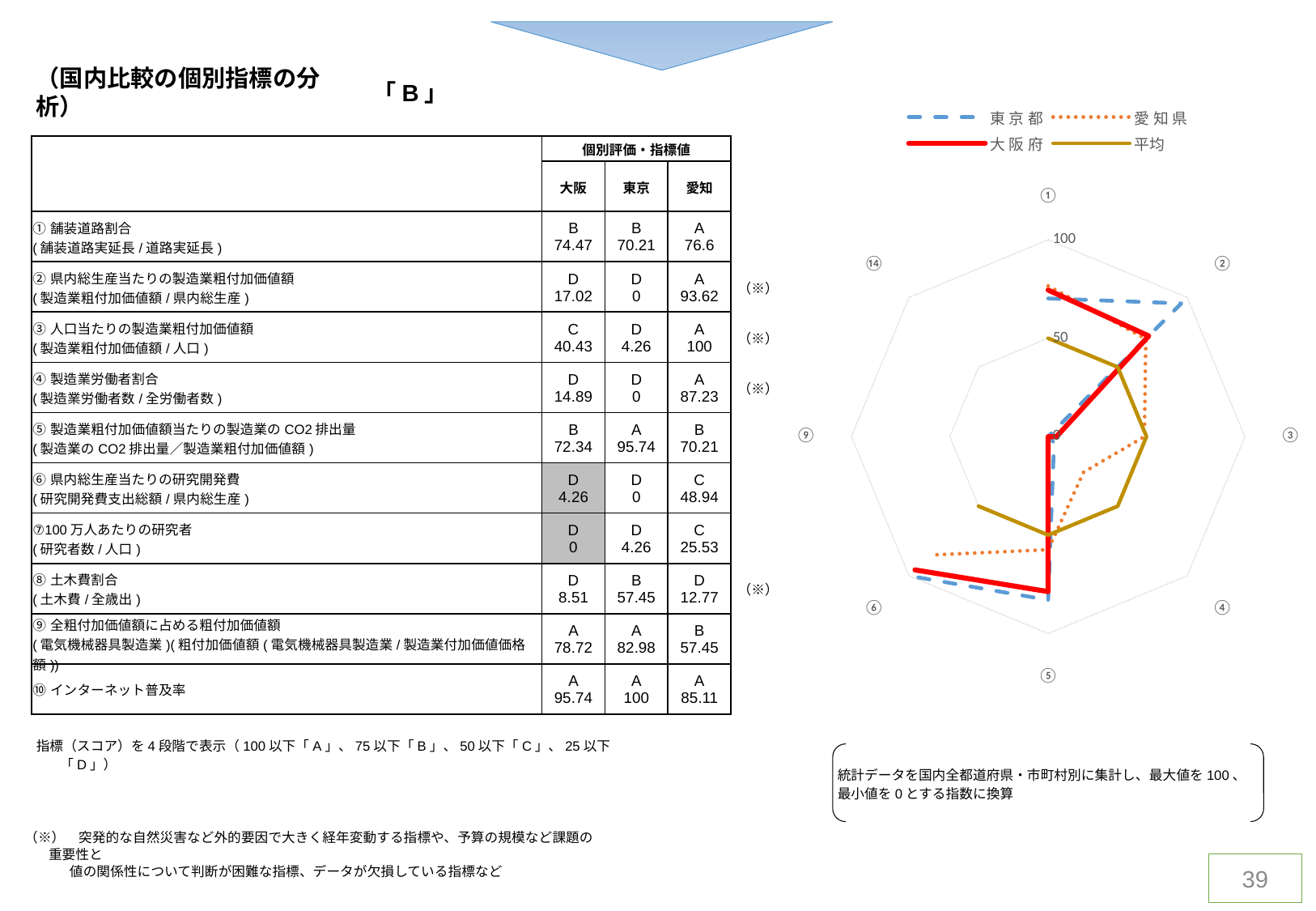

（国内比較の個別指標の分析）
「B」

[unsupported chart]

|  | 個別評価・指標値 |  |  |  |
| --- | --- | --- | --- | --- |
|  | 大阪 | 東京 | 愛知 |  |
| ①舗装道路割合 (舗装道路実延長/道路実延長) | B 74.47 | B 70.21 | A 76.6 |  |
| ②県内総生産当たりの製造業粗付加価値額 (製造業粗付加価値額/県内総生産) | D 17.02 | D 0 | A 93.62 | （※） |
| ③人口当たりの製造業粗付加価値額 (製造業粗付加価値額/人口) | C 40.43 | D 4.26 | A 100 | （※） |
| ④製造業労働者割合 (製造業労働者数/全労働者数) | D 14.89 | D 0 | A 87.23 | （※） |
| ⑤製造業粗付加価値額当たりの製造業のCO2排出量 (製造業のCO2排出量／製造業粗付加価値額) | B 72.34 | A 95.74 | B 70.21 |  |
| ⑥県内総生産当たりの研究開発費 (研究開発費支出総額/県内総生産) | D 4.26 | D 0 | C 48.94 |  |
| ⑦100万人あたりの研究者 (研究者数/人口) | D 0 | D 4.26 | C 25.53 |  |
| ⑧土木費割合 (土木費/全歳出) | D 8.51 | B 57.45 | D 12.77 | （※） |
| ⑨全粗付加価値額に占める粗付加価値額 (電気機械器具製造業)(粗付加価値額(電気機械器具製造業/製造業付加価値価格額)) | A 78.72 | A 82.98 | B 57.45 |  |
| ⑩インターネット普及率 | A 95.74 | A 100 | A 85.11 |  |
指標（スコア）を4段階で表示（100以下「A」、75以下「B」、50以下「C」、25以下「D」）

統計データを国内全都道府県・市町村別に集計し、最大値を100、最小値を0とする指数に換算
（※）　突発的な自然災害など外的要因で大きく経年変動する指標や、予算の規模など課題の重要性と
　　      値の関係性について判断が困難な指標、データが欠損している指標など
39